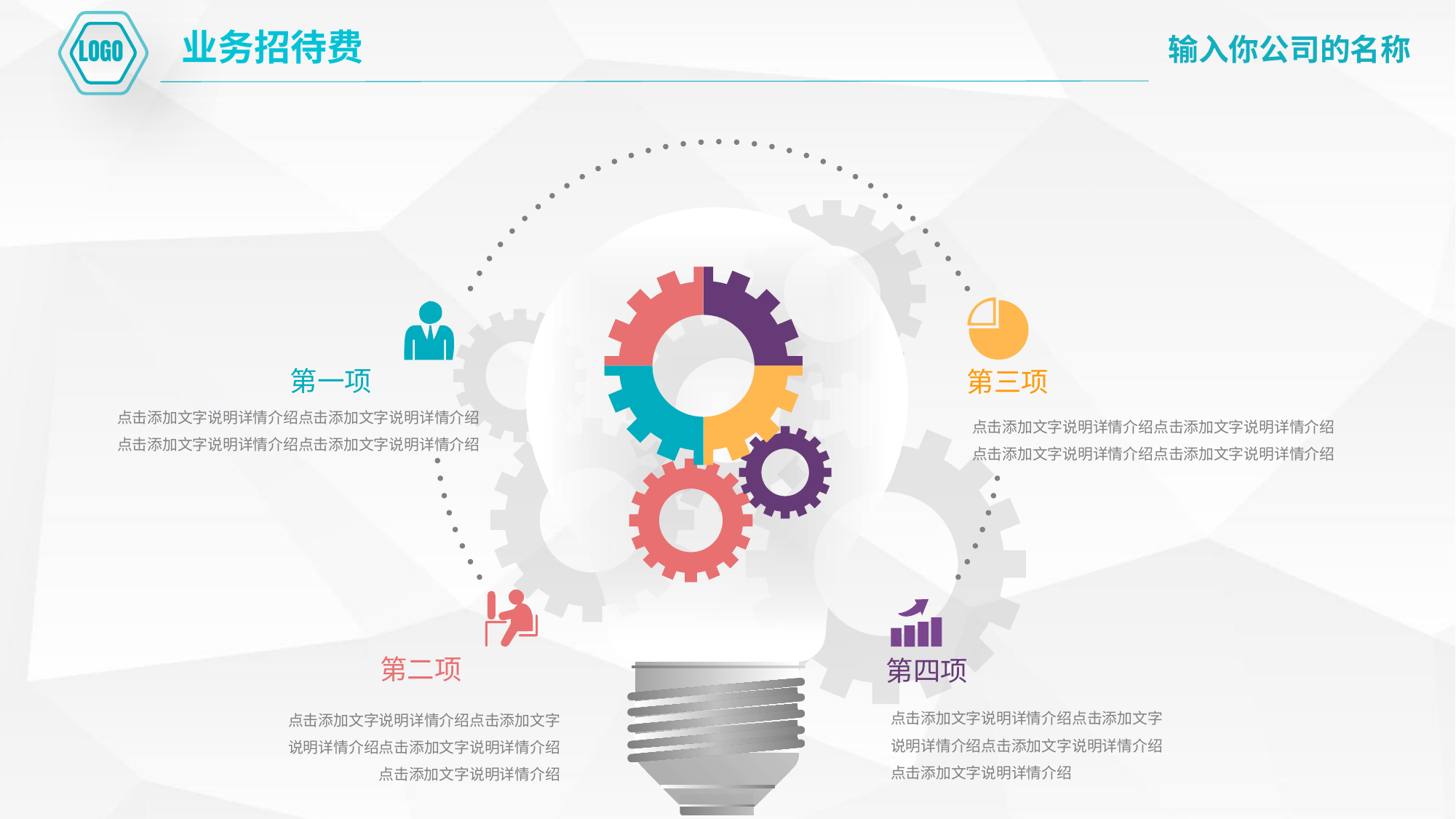

业务招待费

第一项
点击添加文字说明详情介绍点击添加文字说明详情介绍点击添加文字说明详情介绍点击添加文字说明详情介绍

第三项
点击添加文字说明详情介绍点击添加文字说明详情介绍点击添加文字说明详情介绍点击添加文字说明详情介绍

第二项
点击添加文字说明详情介绍点击添加文字说明详情介绍点击添加文字说明详情介绍点击添加文字说明详情介绍

第四项
点击添加文字说明详情介绍点击添加文字说明详情介绍点击添加文字说明详情介绍点击添加文字说明详情介绍